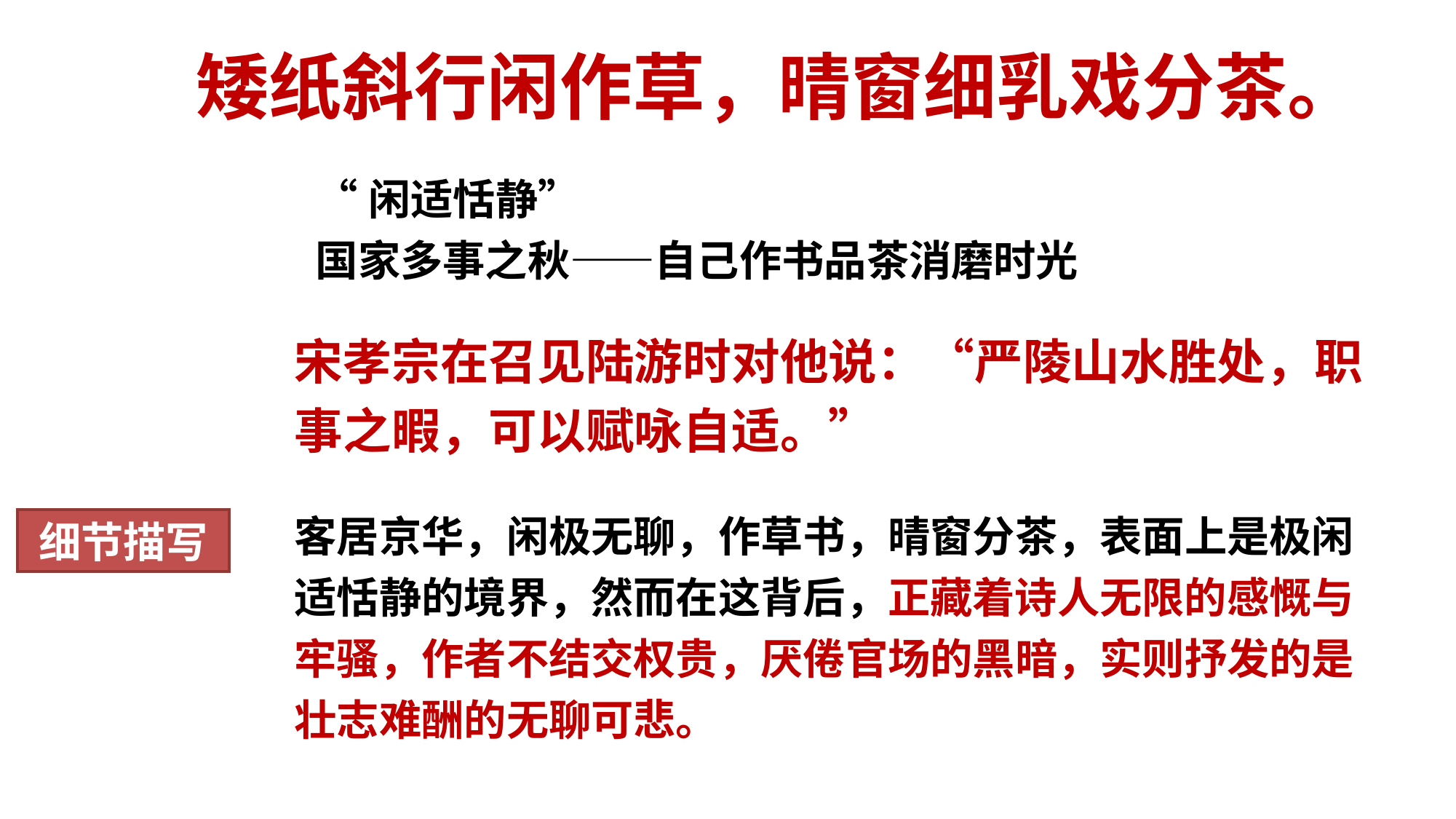

矮纸斜行闲作草，晴窗细乳戏分茶。

颈

联
“闲适恬静”
国家多事之秋——自己作书品茶消磨时光
宋孝宗在召见陆游时对他说：“严陵山水胜处，职事之暇，可以赋咏自适。”
客居京华，闲极无聊，作草书，晴窗分茶，表面上是极闲适恬静的境界，然而在这背后，正藏着诗人无限的感慨与牢骚，作者不结交权贵，厌倦官场的黑暗，实则抒发的是壮志难酬的无聊可悲。
细节描写